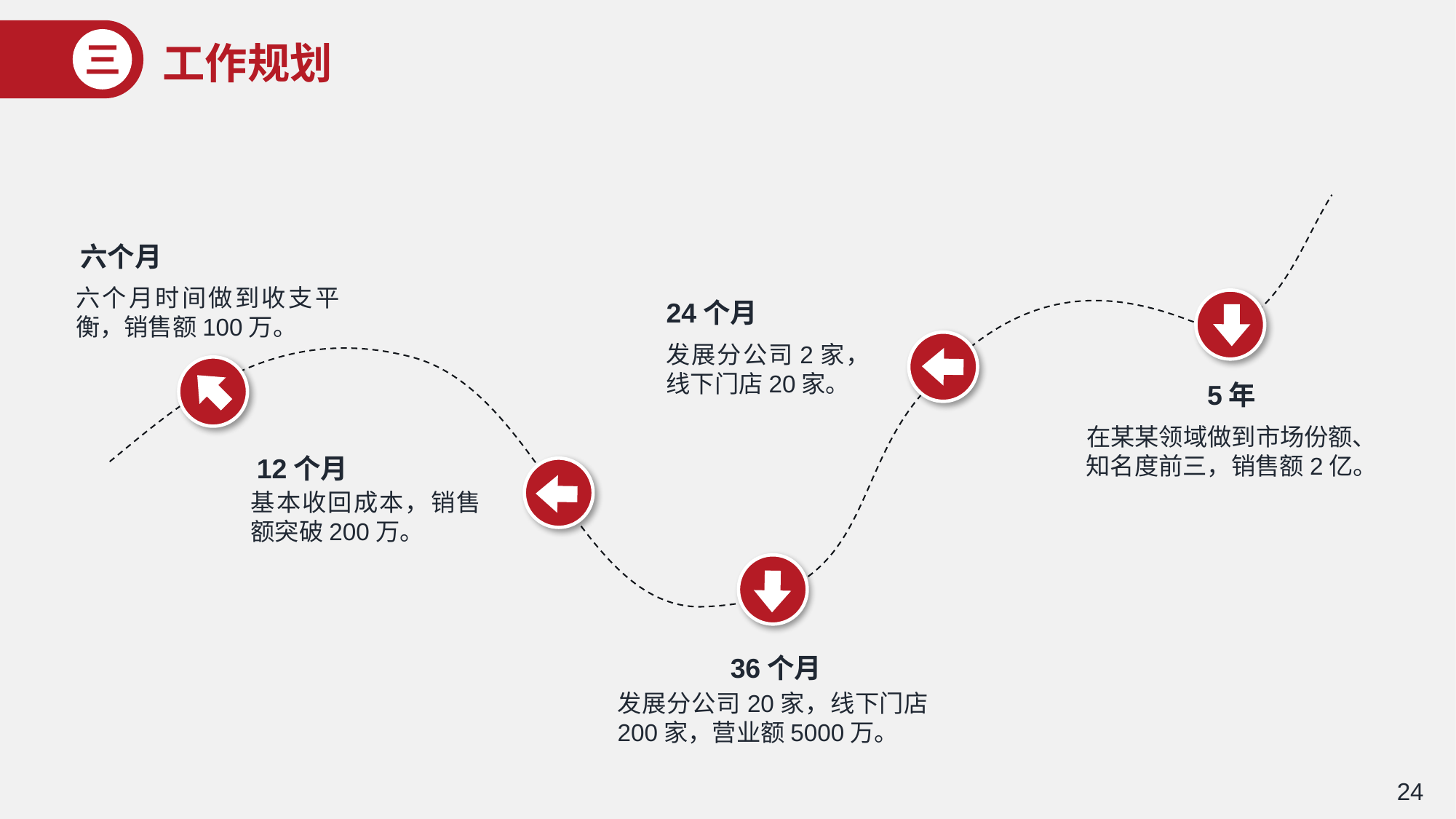

工作规划
三

六个月
六个月时间做到收支平衡，销售额100万。

24个月

发展分公司2家，线下门店20家。

5年

在某某领域做到市场份额、知名度前三，销售额2亿。
12个月

基本收回成本，销售额突破200万。

36个月
发展分公司20家，线下门店200家，营业额5000万。